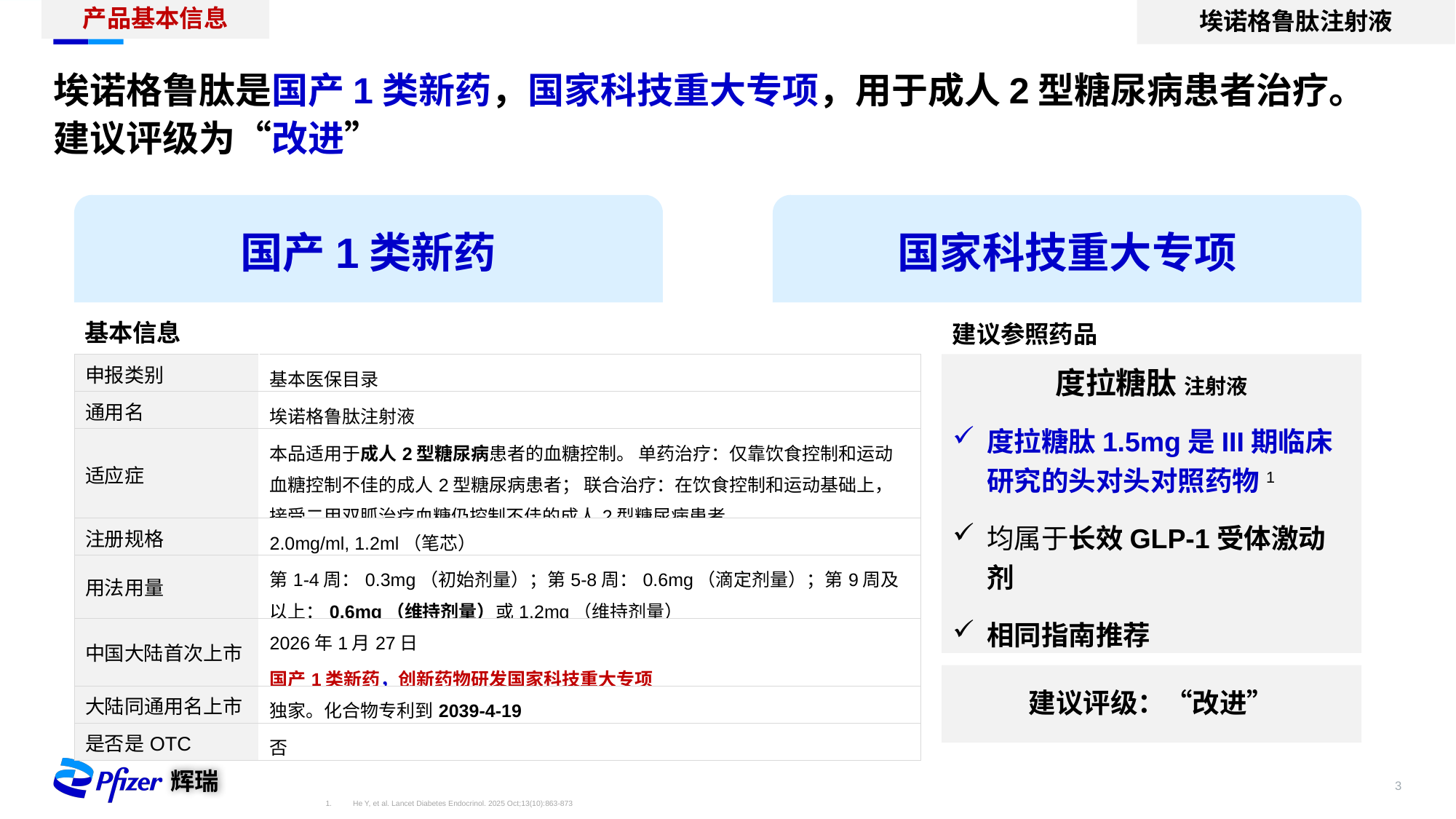

埃诺格鲁肽注射液
产品基本信息
# 埃诺格鲁肽是国产1类新药，国家科技重大专项，用于成人2型糖尿病患者治疗。建议评级为“改进”
国产1类新药
国家科技重大专项
建议参照药品
基本信息
| 申报类别 | 基本医保目录 |
| --- | --- |
| 通用名 | 埃诺格鲁肽注射液 |
| 适应症 | 本品适用于成人2型糖尿病患者的血糖控制。 单药治疗：仅靠饮食控制和运动血糖控制不佳的成人2型糖尿病患者； 联合治疗：在饮食控制和运动基础上，接受二甲双胍治疗血糖仍控制不佳的成人2型糖尿病患者。 |
| 注册规格 | 2.0mg/ml, 1.2ml（笔芯） |
| 用法用量 | 第1-4周：0.3mg（初始剂量）；第5-8周：0.6mg（滴定剂量）；第9周及以上：0.6mg（维持剂量）或1.2mg（维持剂量） |
| 中国大陆首次上市 | 2026年1月27日 国产1类新药，创新药物研发国家科技重大专项 |
| 大陆同通用名上市 | 独家。化合物专利到2039-4-19 |
| 是否是OTC | 否 |
度拉糖肽 注射液
度拉糖肽1.5mg是III期临床研究的头对头对照药物1
均属于长效GLP-1受体激动剂
相同指南推荐
建议评级：“改进”
He Y, et al. Lancet Diabetes Endocrinol. 2025 Oct;13(10):863-873